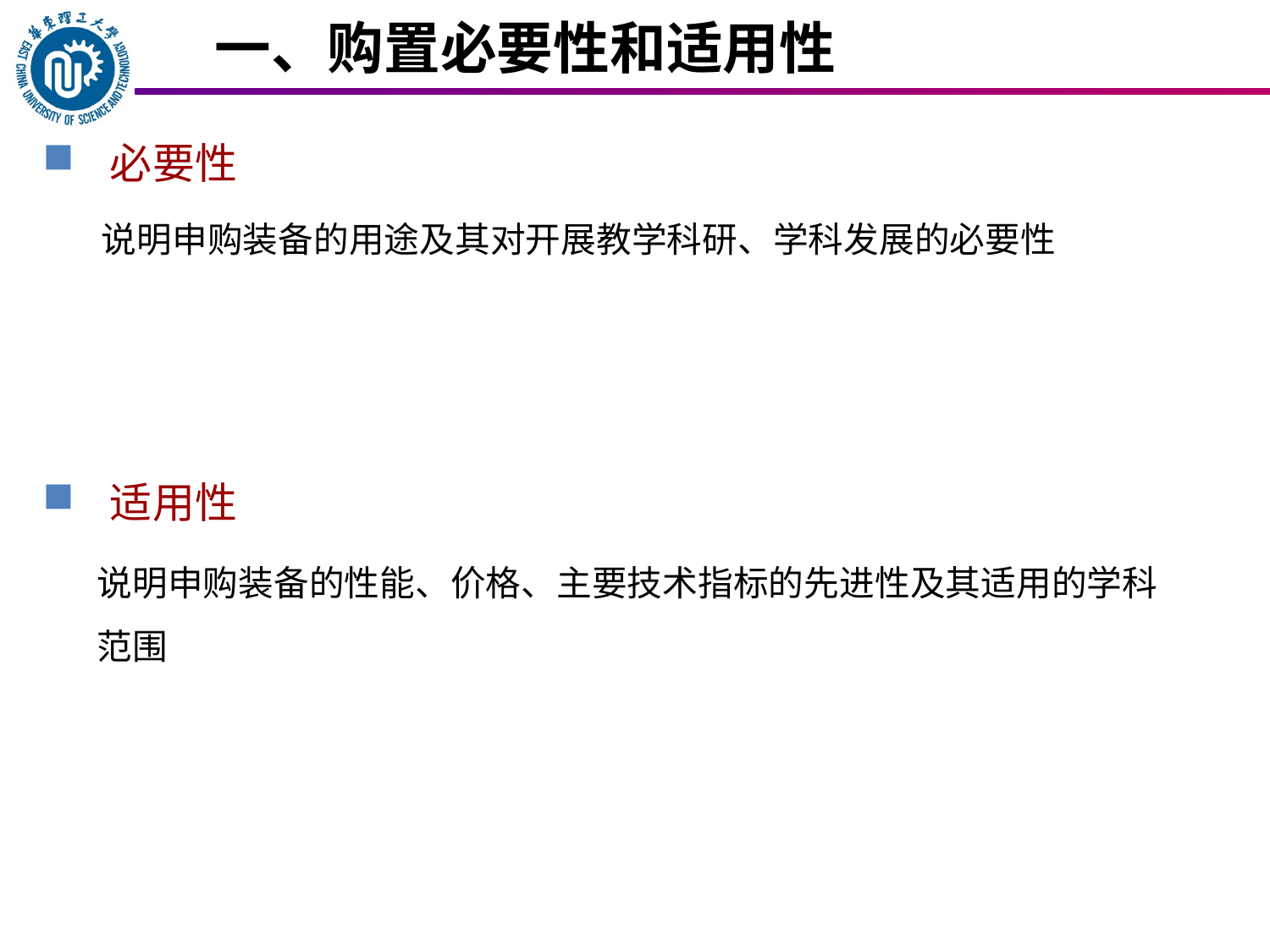

# 一、购置必要性和适用性
 必要性
说明申购装备的用途及其对开展教学科研、学科发展的必要性
 适用性
说明申购装备的性能、价格、主要技术指标的先进性及其适用的学科范围